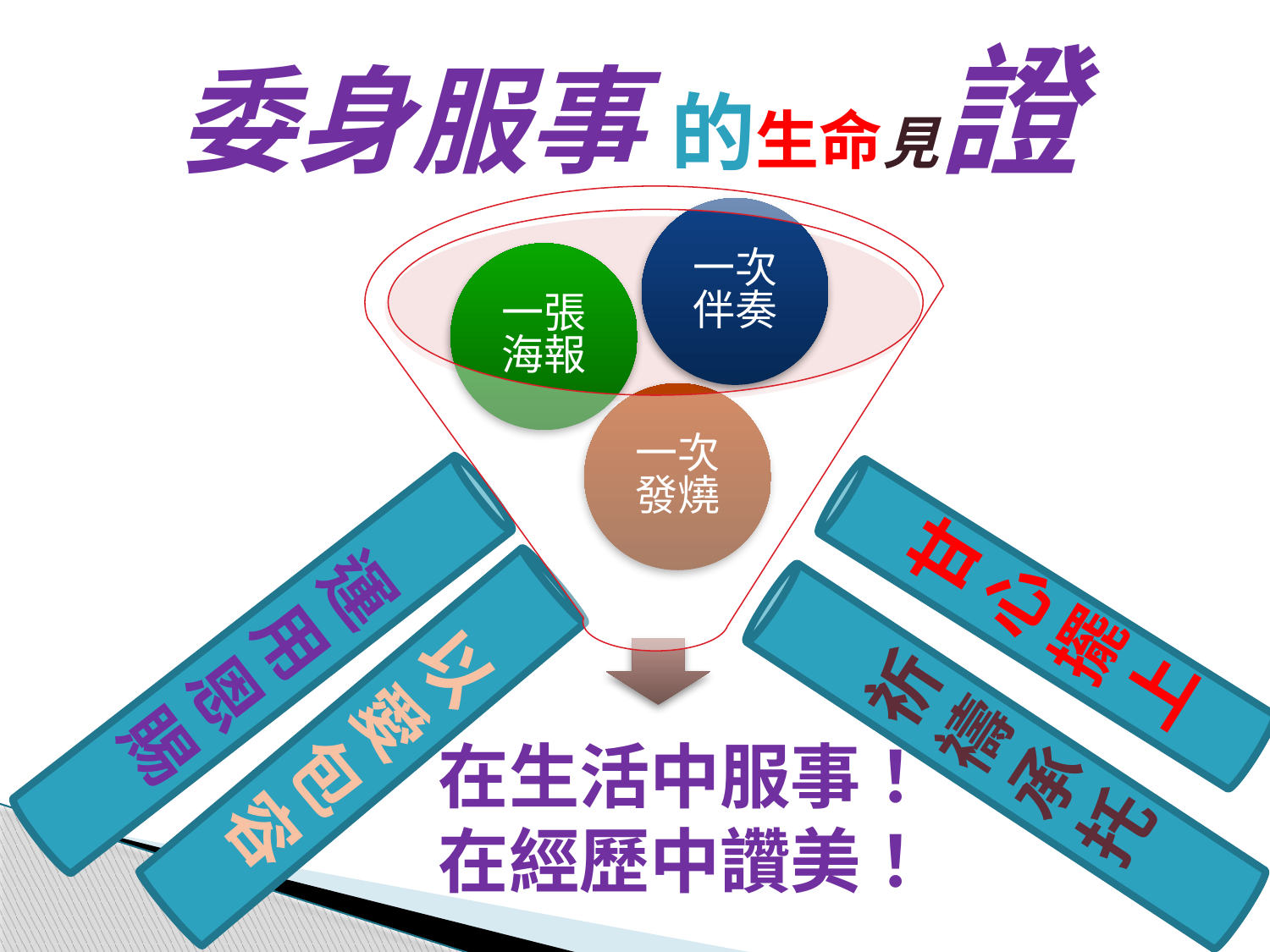

委身服事 的生命見證

一次
發燒
一張
海報
一次
伴奏
甘心擺上
運用恩賜
祈禱承托
以愛包容
在生活中服事！
在經歷中讚美！